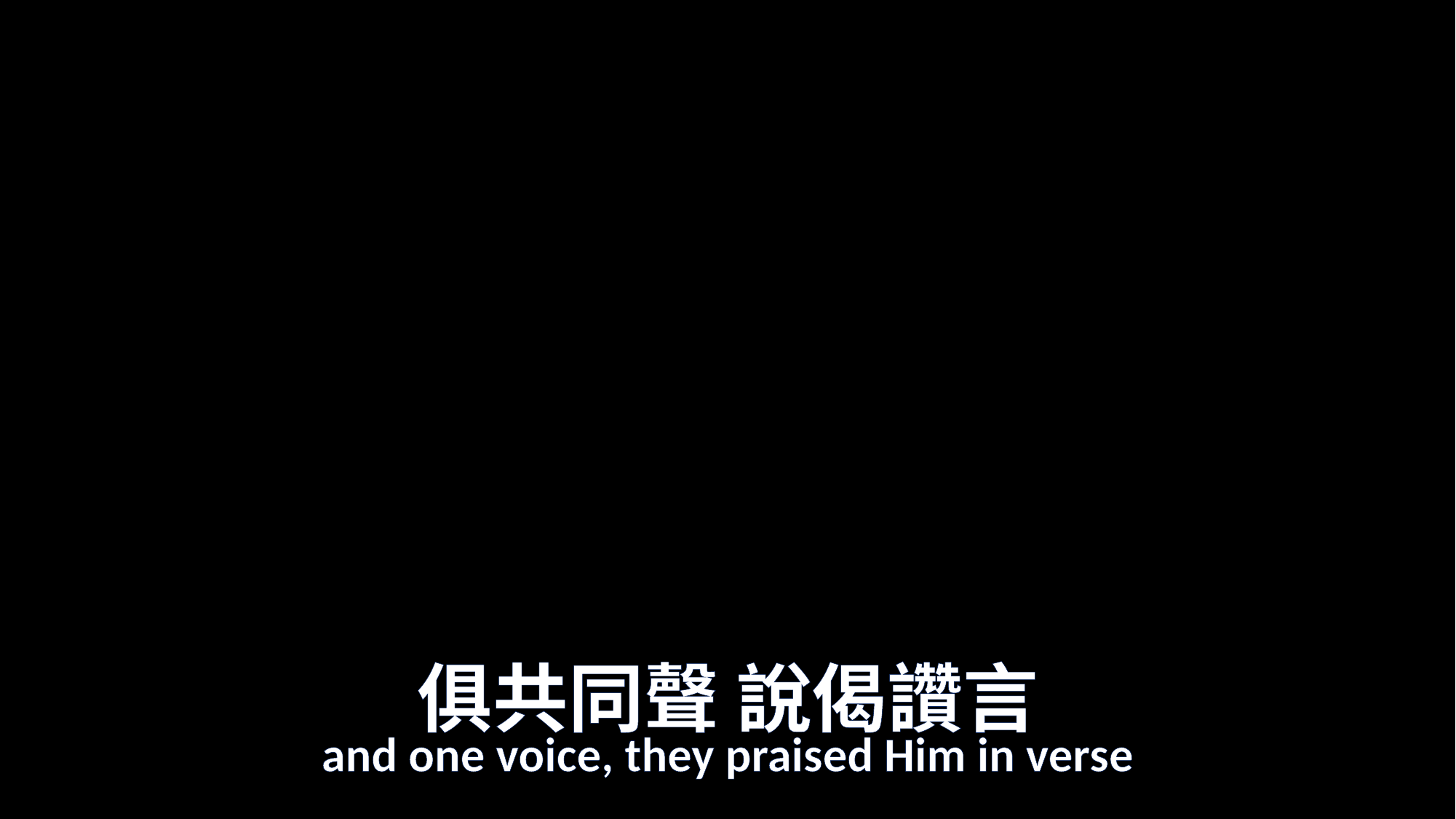

# 俱共同聲 說偈讚言
and one voice, they praised Him in verse